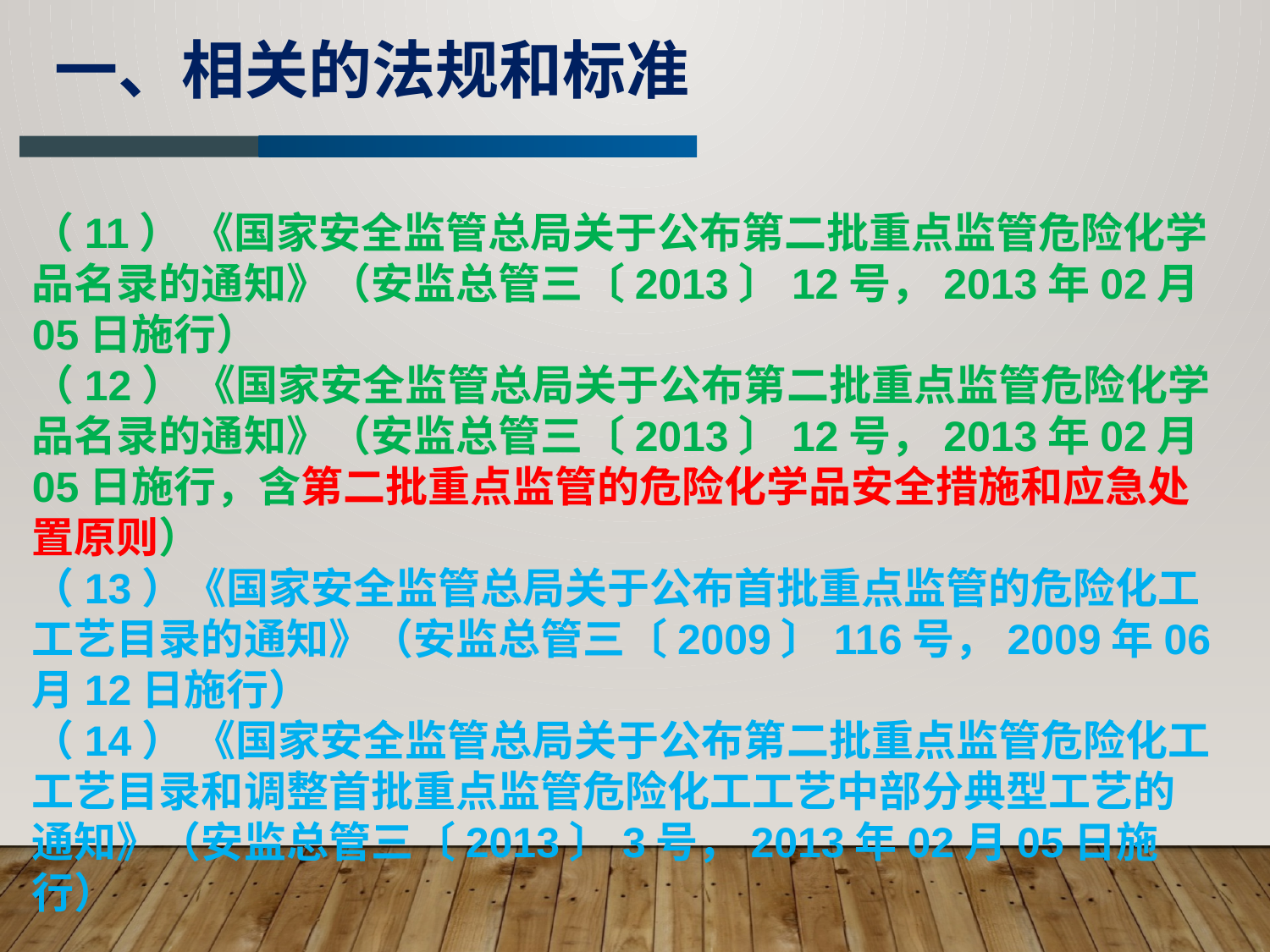

一、相关的法规和标准

（11） 《国家安全监管总局关于公布第二批重点监管危险化学品名录的通知》（安监总管三〔2013〕12号，2013年02月05日施行）
（12） 《国家安全监管总局关于公布第二批重点监管危险化学品名录的通知》（安监总管三〔2013〕12号，2013年02月05日施行，含第二批重点监管的危险化学品安全措施和应急处置原则）
（13）《国家安全监管总局关于公布首批重点监管的危险化工工艺目录的通知》（安监总管三〔2009〕116号，2009年06月12日施行）
（14） 《国家安全监管总局关于公布第二批重点监管危险化工工艺目录和调整首批重点监管危险化工工艺中部分典型工艺的通知》（安监总管三〔2013〕3号，2013年02月05日施行）